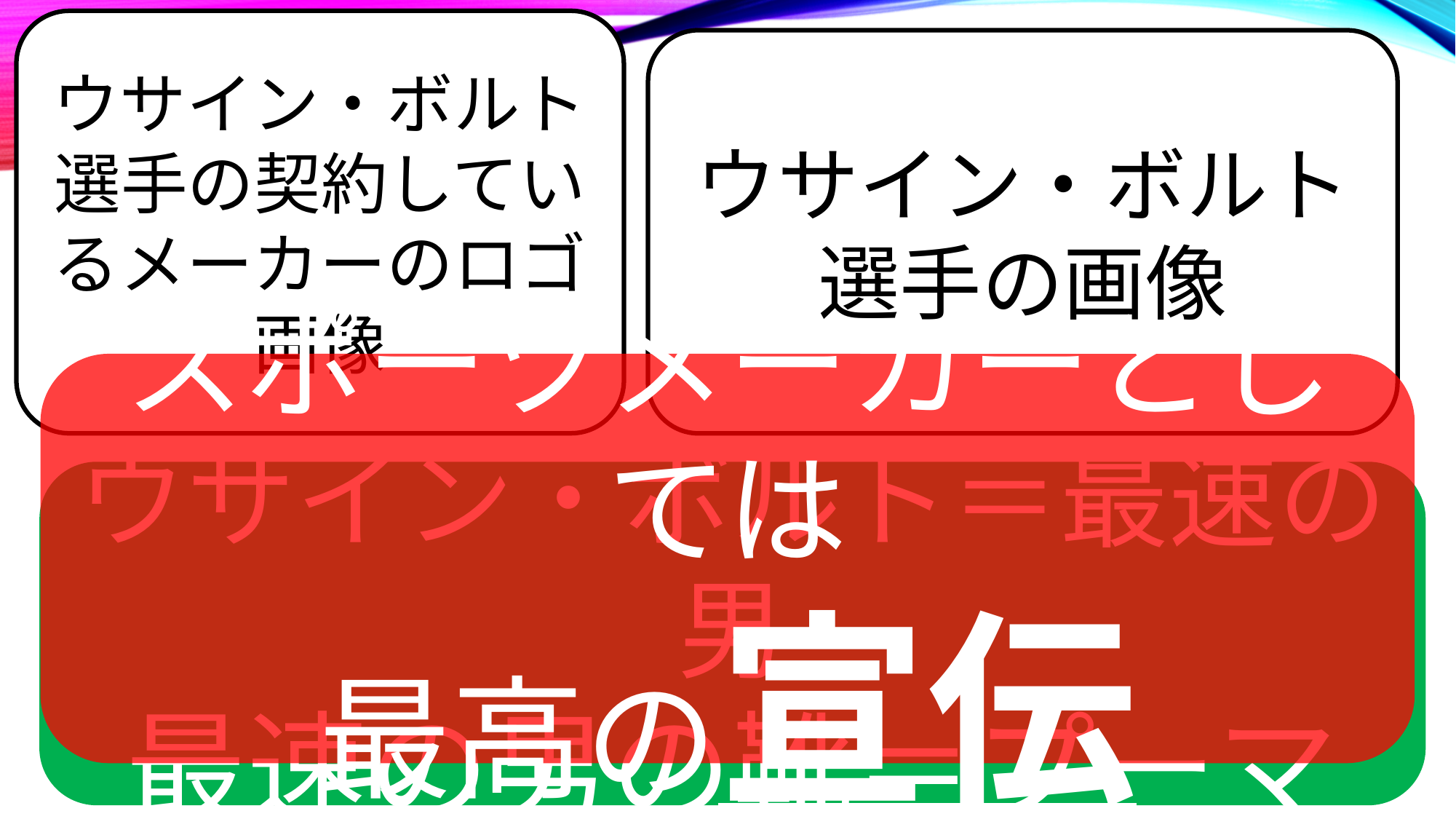

ウサイン・ボルト選手の契約しているメーカーのロゴ画像
ウサイン・ボルト
選手の画像
#

スポーツメーカーとしては
最高の宣伝
ウサイン・ボルト＝最速の男
最速の男の靴＝プーマ